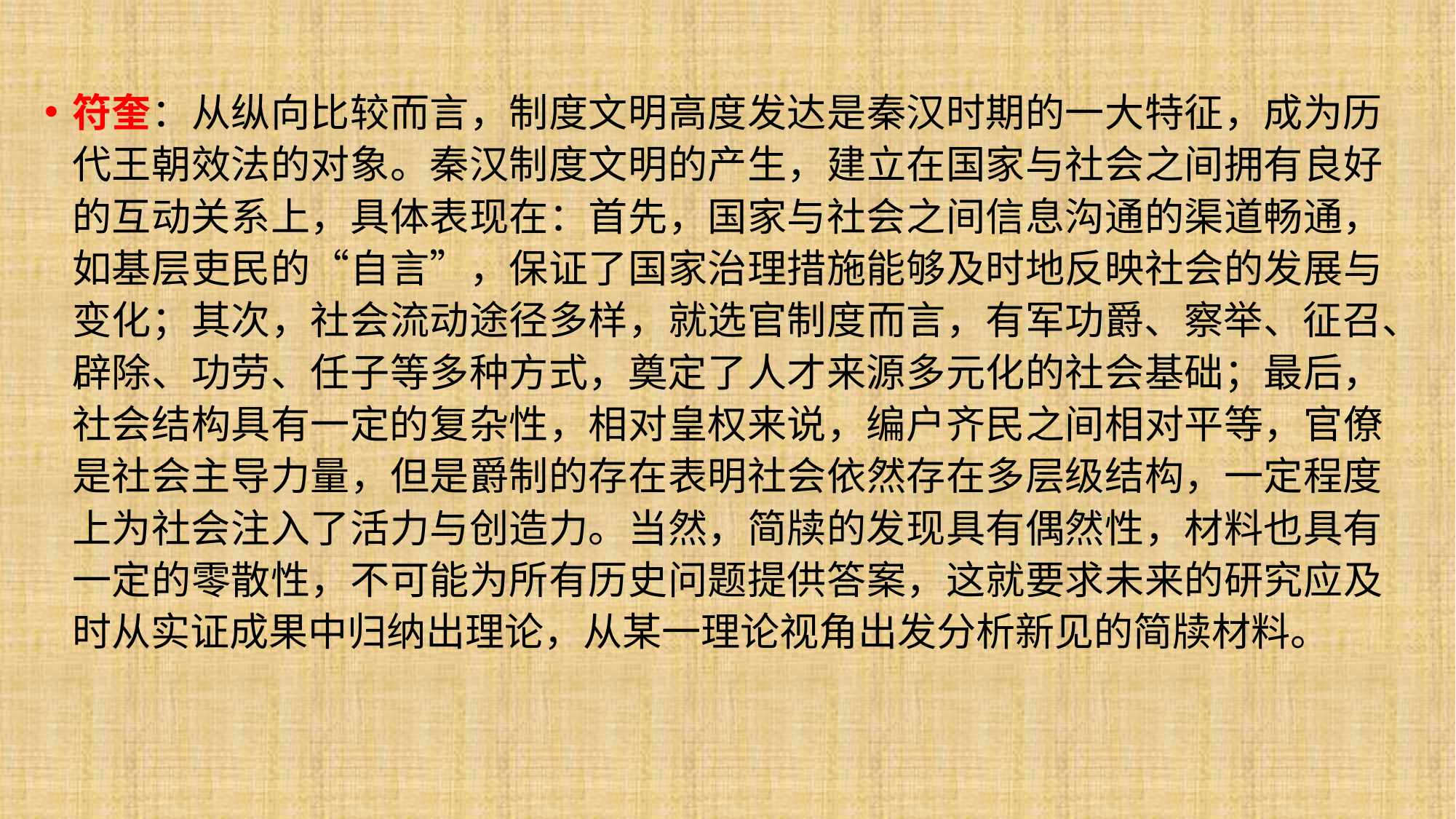

符奎：从纵向比较而言，制度文明高度发达是秦汉时期的一大特征，成为历代王朝效法的对象。秦汉制度文明的产生，建立在国家与社会之间拥有良好的互动关系上，具体表现在：首先，国家与社会之间信息沟通的渠道畅通，如基层吏民的“自言”，保证了国家治理措施能够及时地反映社会的发展与变化；其次，社会流动途径多样，就选官制度而言，有军功爵、察举、征召、辟除、功劳、任子等多种方式，奠定了人才来源多元化的社会基础；最后，社会结构具有一定的复杂性，相对皇权来说，编户齐民之间相对平等，官僚是社会主导力量，但是爵制的存在表明社会依然存在多层级结构，一定程度上为社会注入了活力与创造力。当然，简牍的发现具有偶然性，材料也具有一定的零散性，不可能为所有历史问题提供答案，这就要求未来的研究应及时从实证成果中归纳出理论，从某一理论视角出发分析新见的简牍材料。